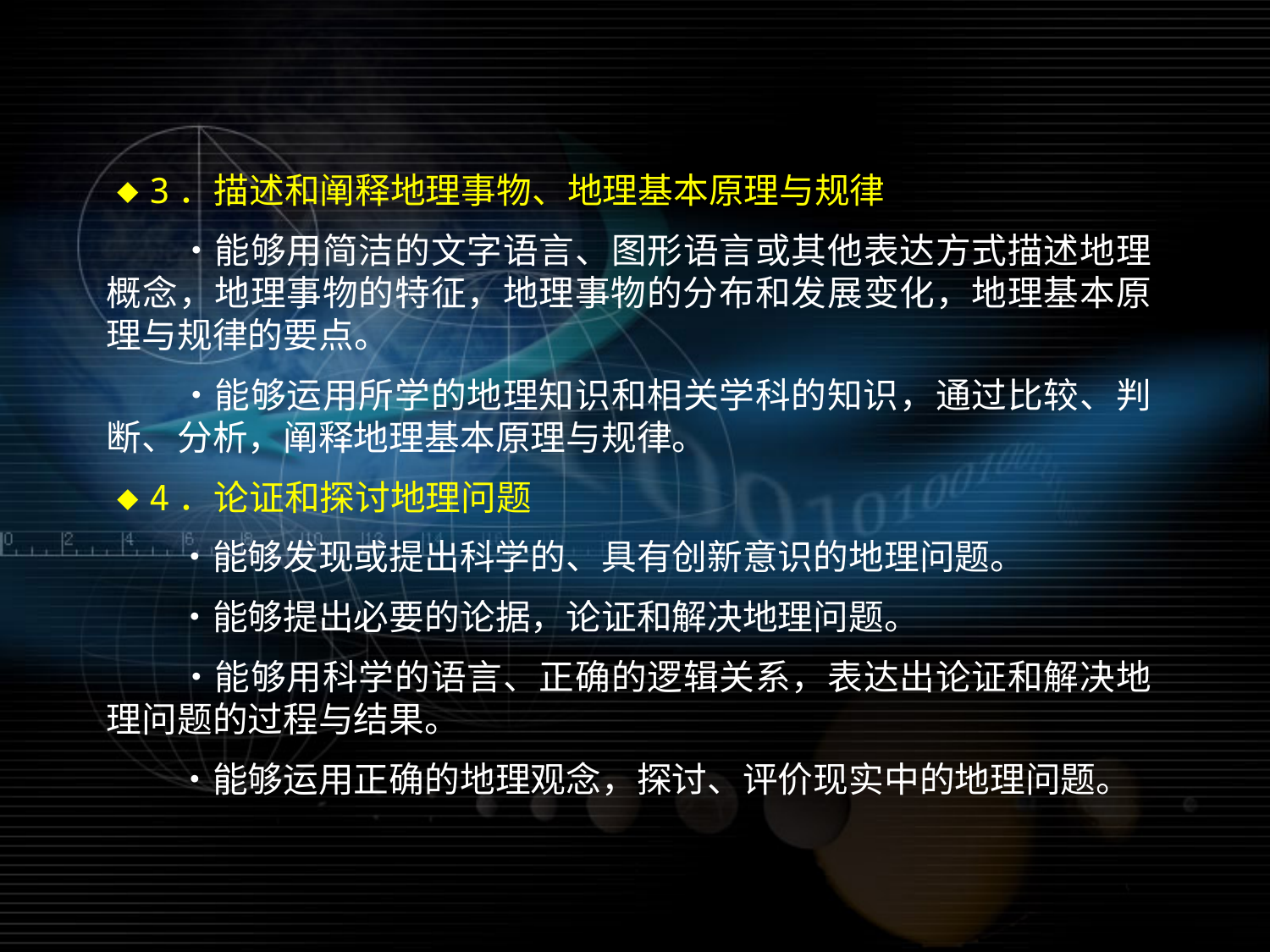

◆3．描述和阐释地理事物、地理基本原理与规律
　　•能够用简洁的文字语言、图形语言或其他表达方式描述地理概念，地理事物的特征，地理事物的分布和发展变化，地理基本原理与规律的要点。
　　•能够运用所学的地理知识和相关学科的知识，通过比较、判断、分析，阐释地理基本原理与规律。
◆4．论证和探讨地理问题
　　•能够发现或提出科学的、具有创新意识的地理问题。
　　•能够提出必要的论据，论证和解决地理问题。
　　•能够用科学的语言、正确的逻辑关系，表达出论证和解决地理问题的过程与结果。
　　•能够运用正确的地理观念，探讨、评价现实中的地理问题。